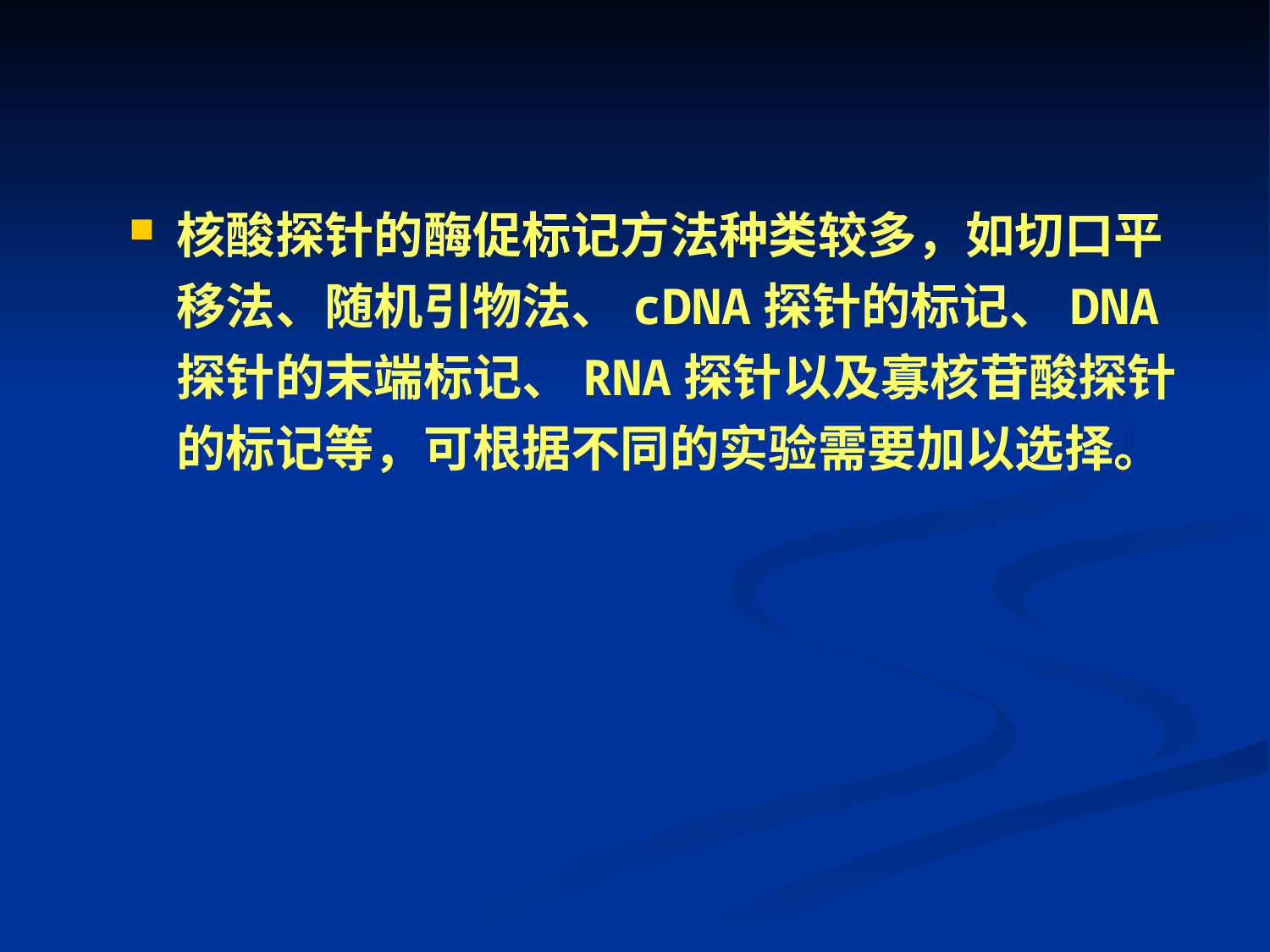

核酸探针的酶促标记方法种类较多，如切口平移法、随机引物法、cDNA探针的标记、DNA探针的末端标记、RNA探针以及寡核苷酸探针的标记等，可根据不同的实验需要加以选择。